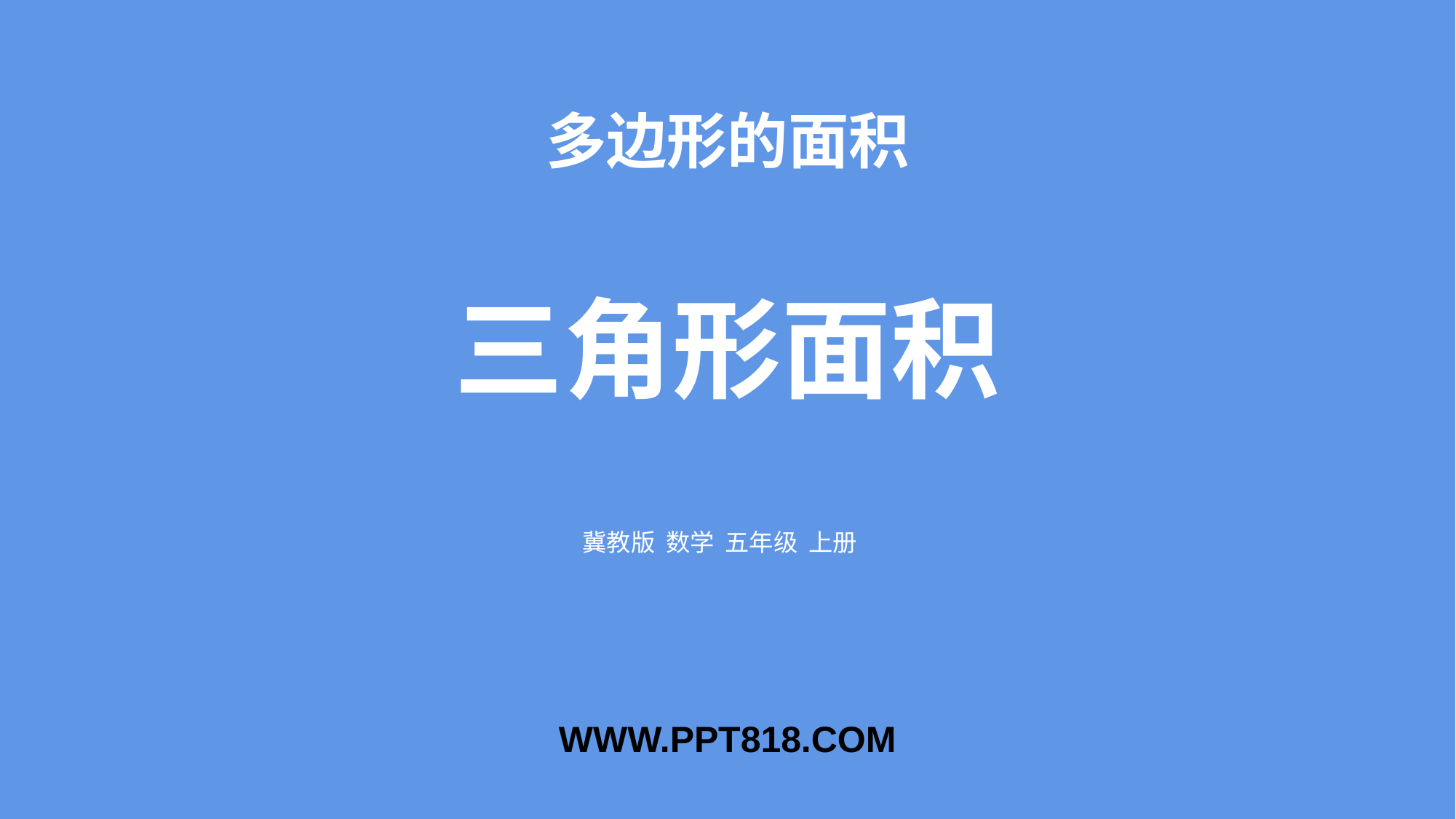

多边形的面积
三角形面积
冀教版  数学  五年级  上册
WWW.PPT818.COM